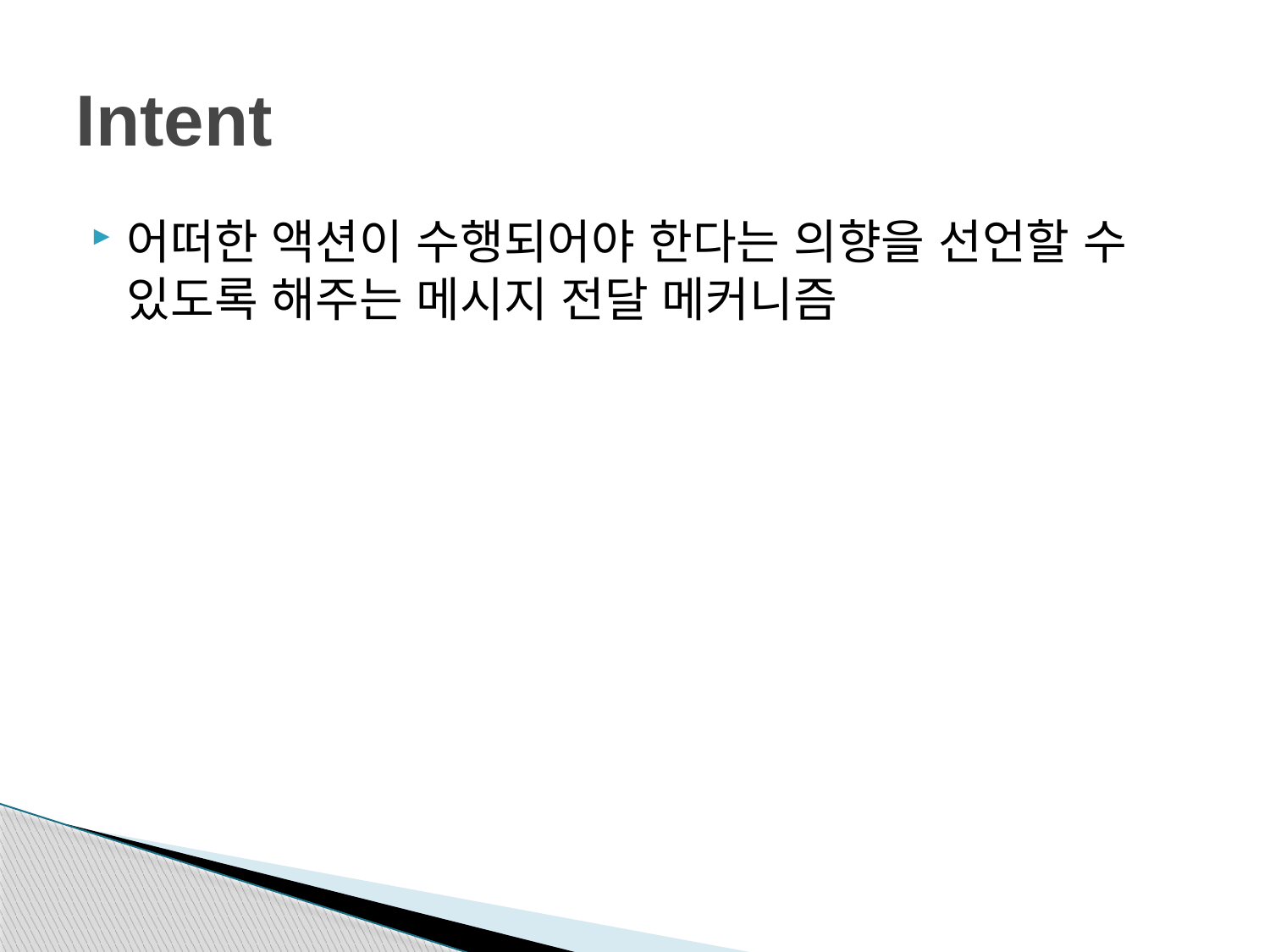

# Intent
어떠한 액션이 수행되어야 한다는 의향을 선언할 수 있도록 해주는 메시지 전달 메커니즘